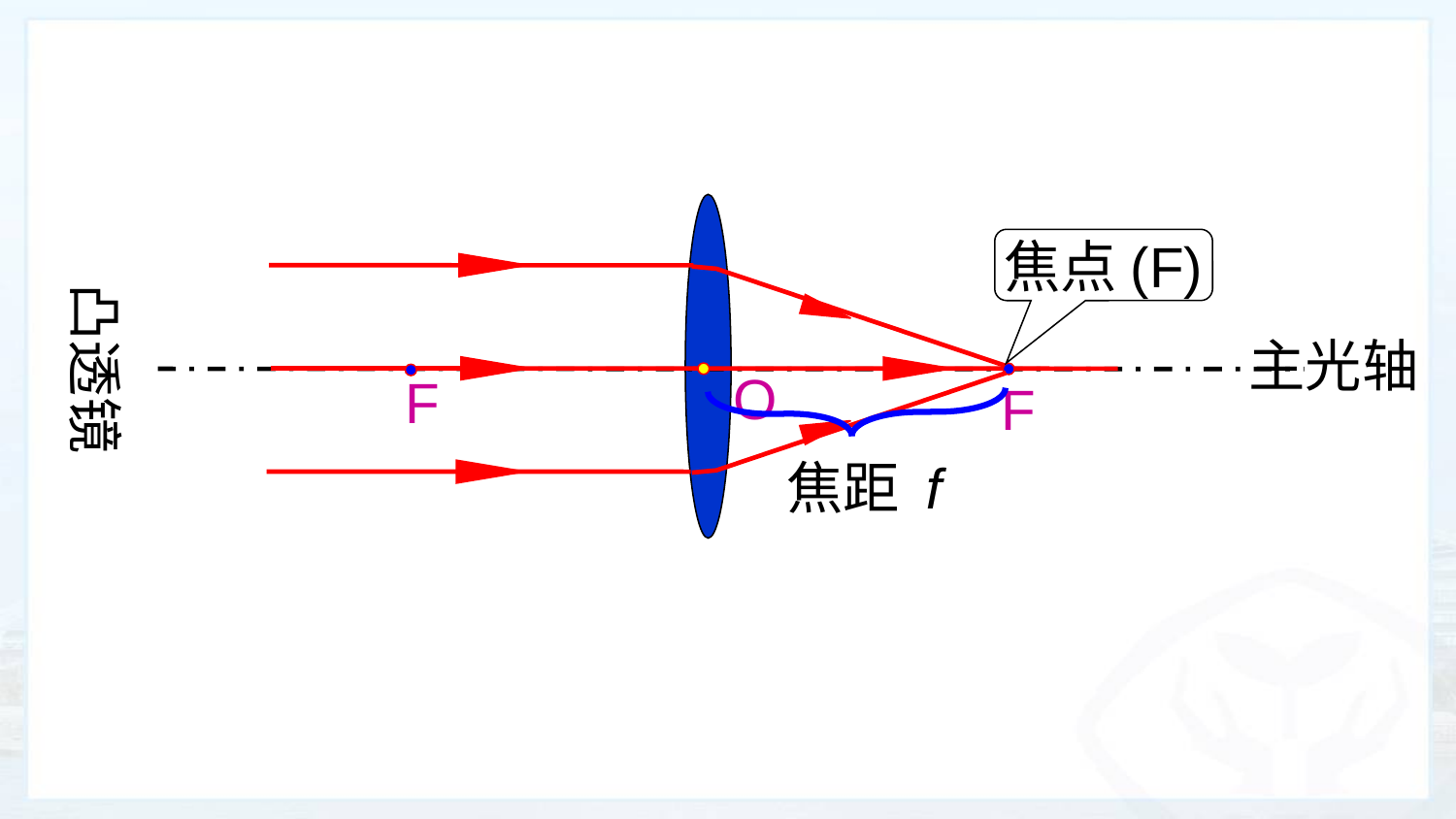

焦点(F)
凸透镜

主光轴
O

F

F

焦距 f